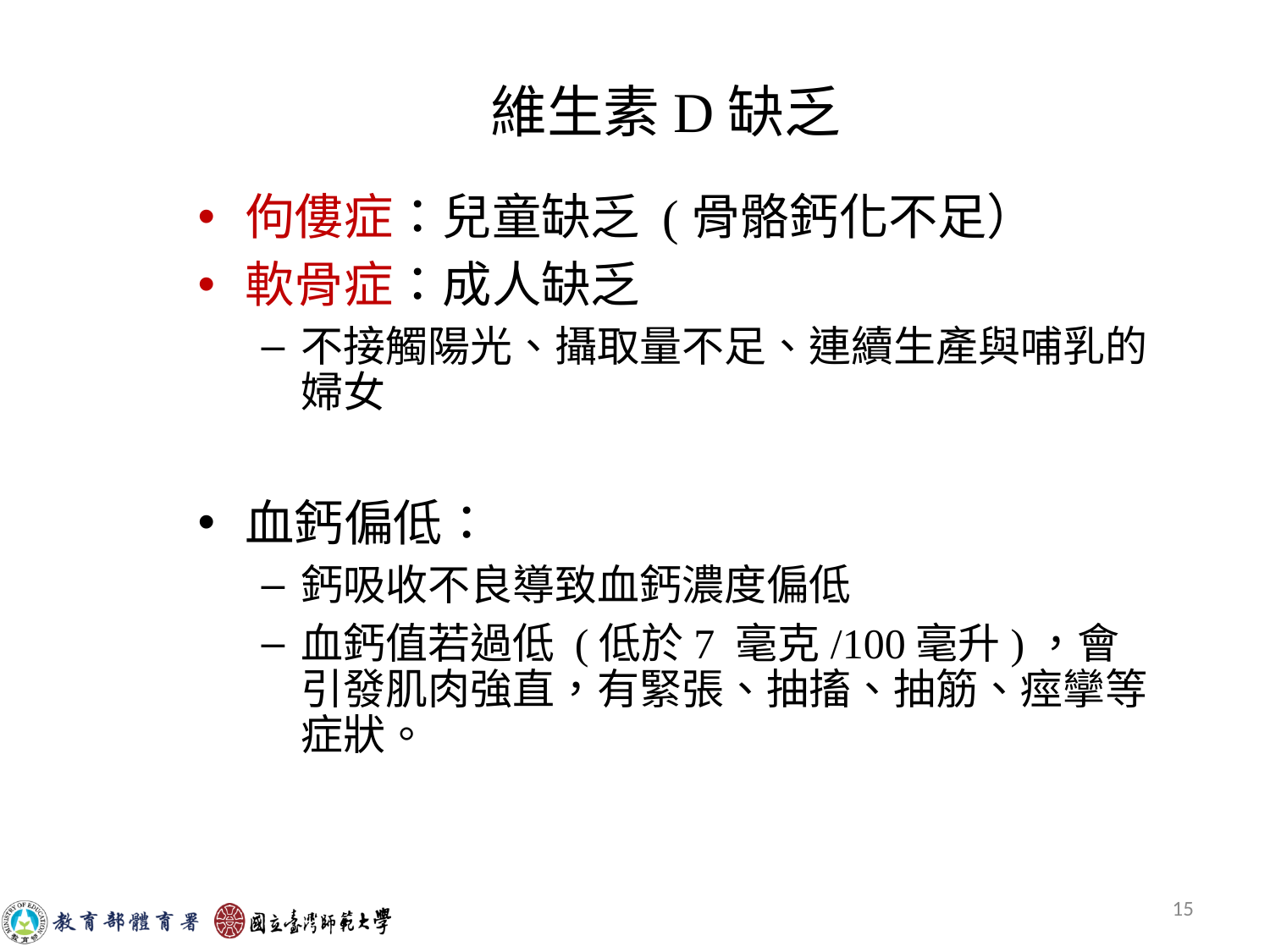

# 維生素D缺乏
佝僂症：兒童缺乏 (骨骼鈣化不足）
軟骨症：成人缺乏
不接觸陽光、攝取量不足、連續生產與哺乳的婦女

血鈣偏低：
鈣吸收不良導致血鈣濃度偏低
血鈣值若過低 (低於7 毫克/100毫升)，會引發肌肉強直，有緊張、抽搐、抽筋、痙攣等症狀。

15